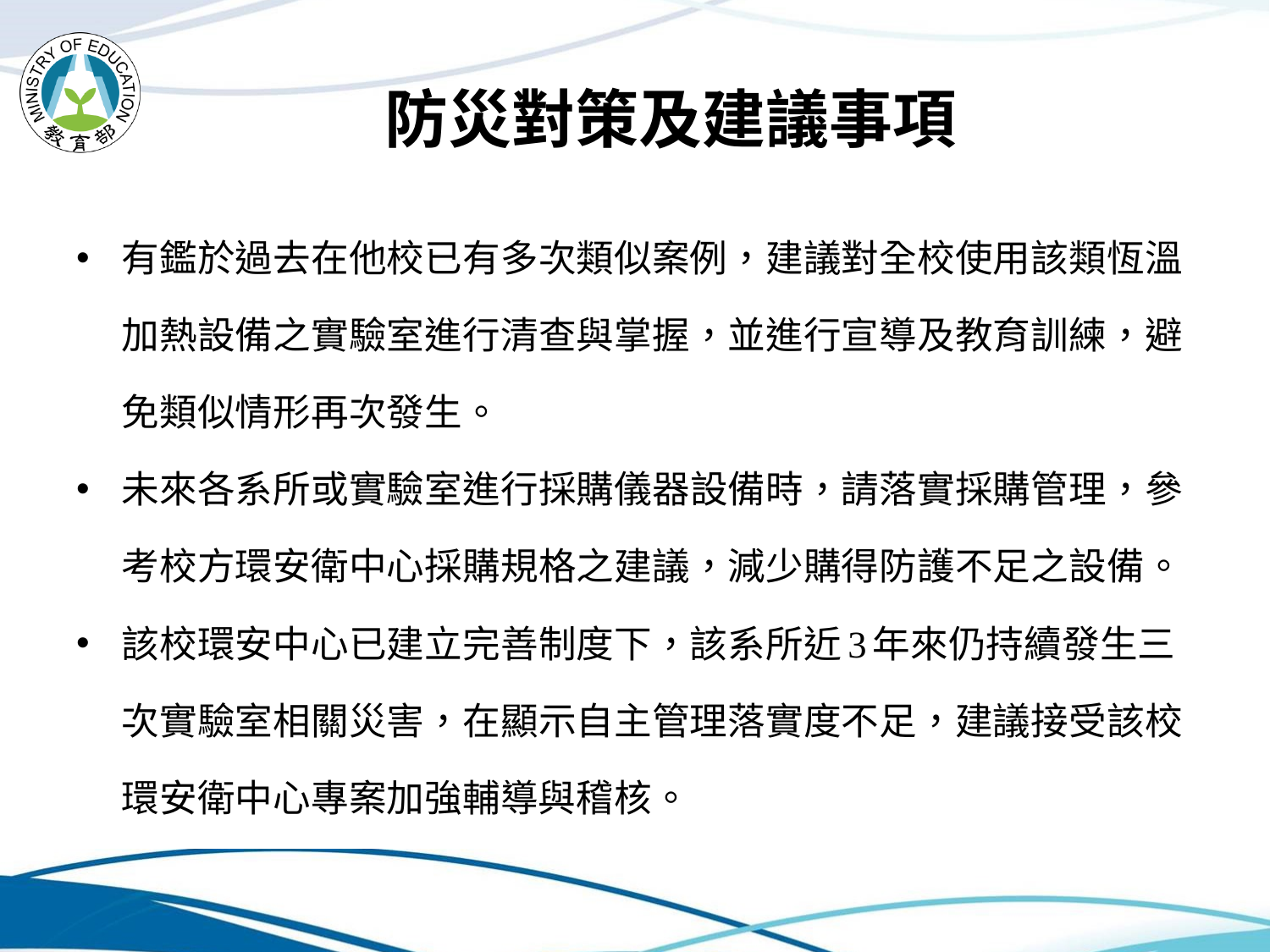

# 防災對策及建議事項
有鑑於過去在他校已有多次類似案例，建議對全校使用該類恆溫加熱設備之實驗室進行清查與掌握，並進行宣導及教育訓練，避免類似情形再次發生。
未來各系所或實驗室進行採購儀器設備時，請落實採購管理，參考校方環安衛中心採購規格之建議，減少購得防護不足之設備。
該校環安中心已建立完善制度下，該系所近3年來仍持續發生三次實驗室相關災害，在顯示自主管理落實度不足，建議接受該校環安衛中心專案加強輔導與稽核。